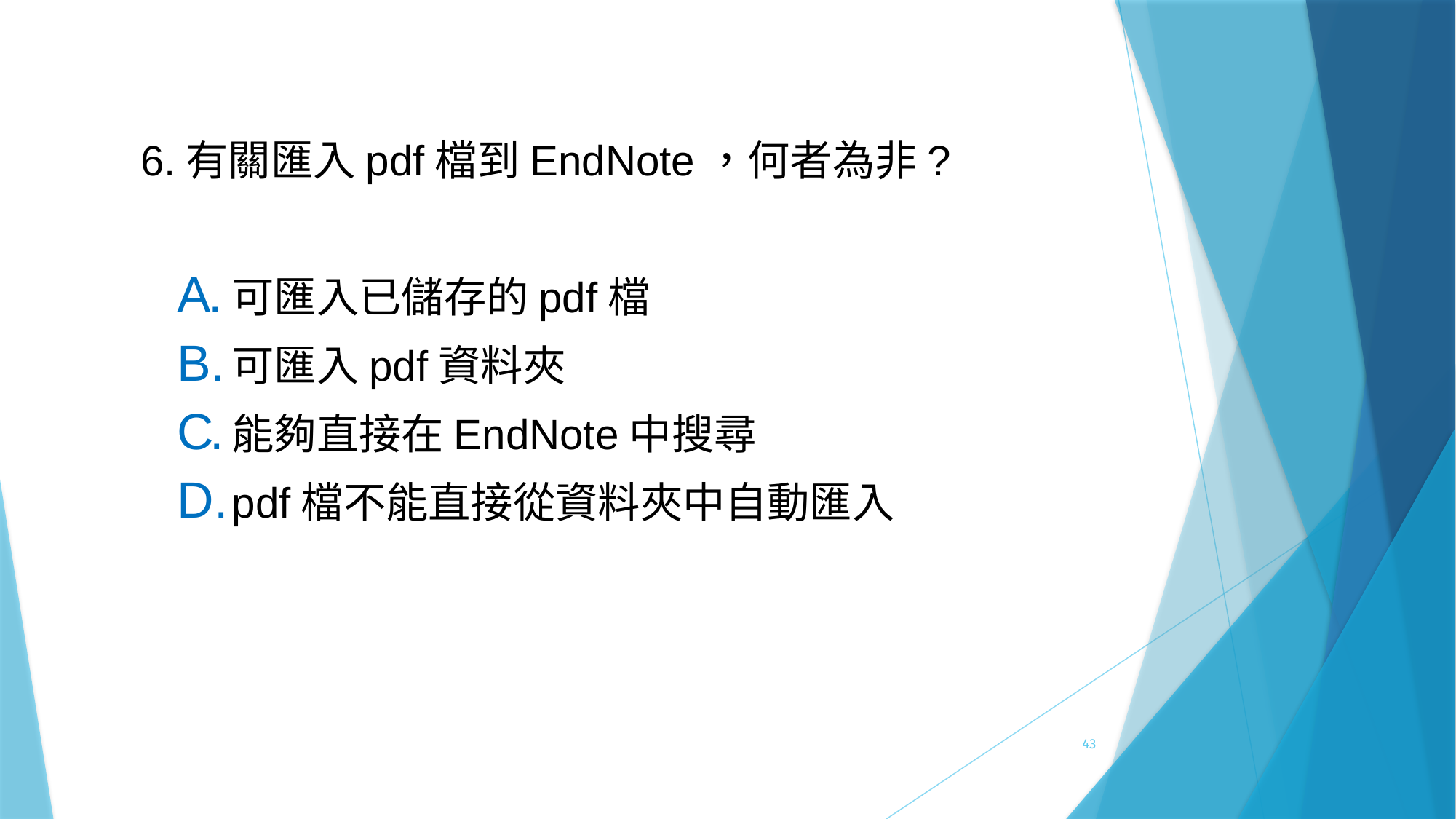

6.有關匯入pdf檔到EndNote，何者為非?
可匯入已儲存的pdf檔
可匯入pdf資料夾
能夠直接在EndNote中搜尋
pdf檔不能直接從資料夾中自動匯入

43